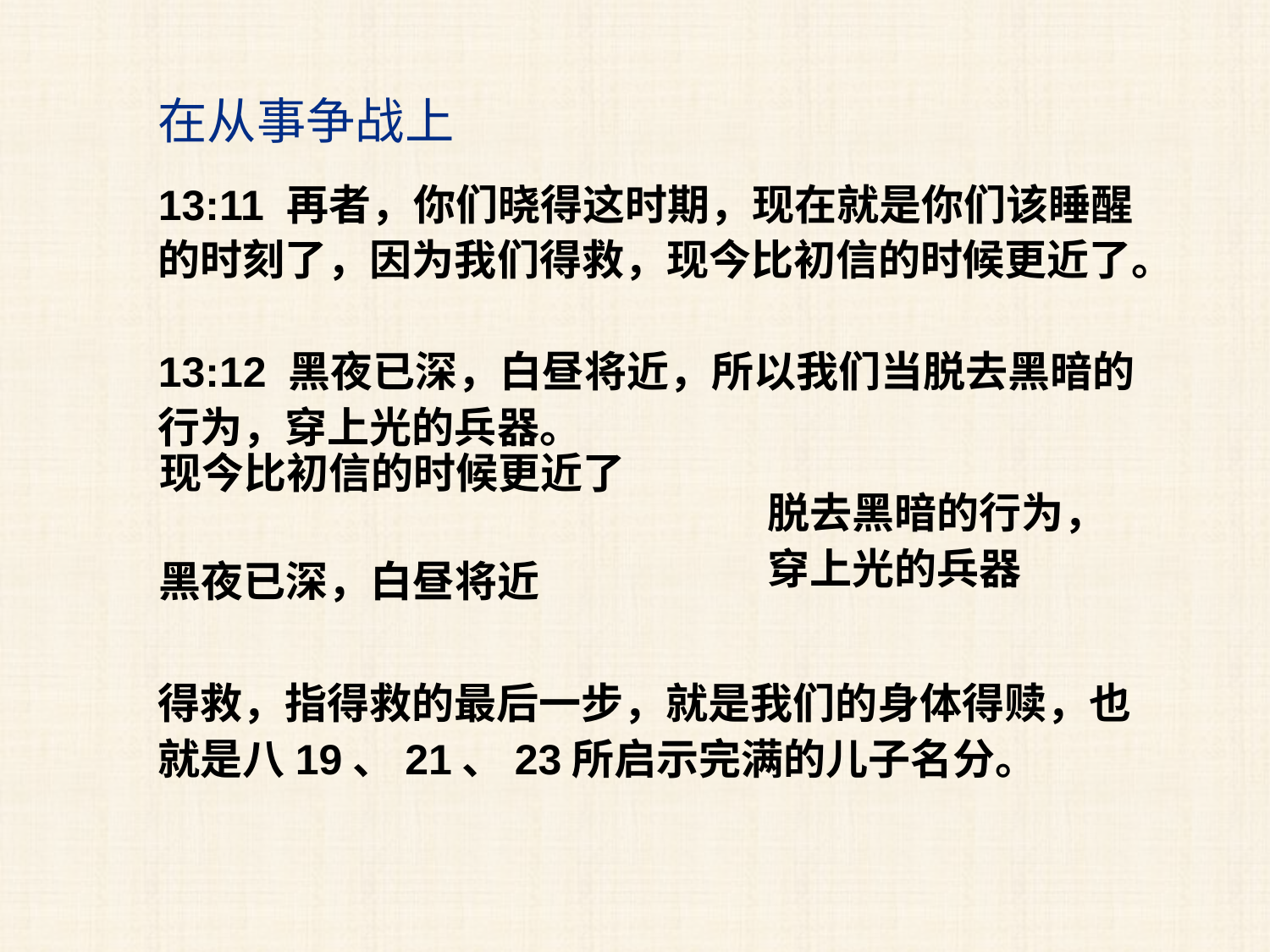

在从事争战上
13:11 再者，你们晓得这时期，现在就是你们该睡醒的时刻了，因为我们得救，现今比初信的时候更近了。
13:12 黑夜已深，白昼将近，所以我们当脱去黑暗的行为，穿上光的兵器。
现今比初信的时候更近了
脱去黑暗的行为，穿上光的兵器
黑夜已深，白昼将近
得救，指得救的最后一步，就是我们的身体得赎，也就是八19、21、23所启示完满的儿子名分。